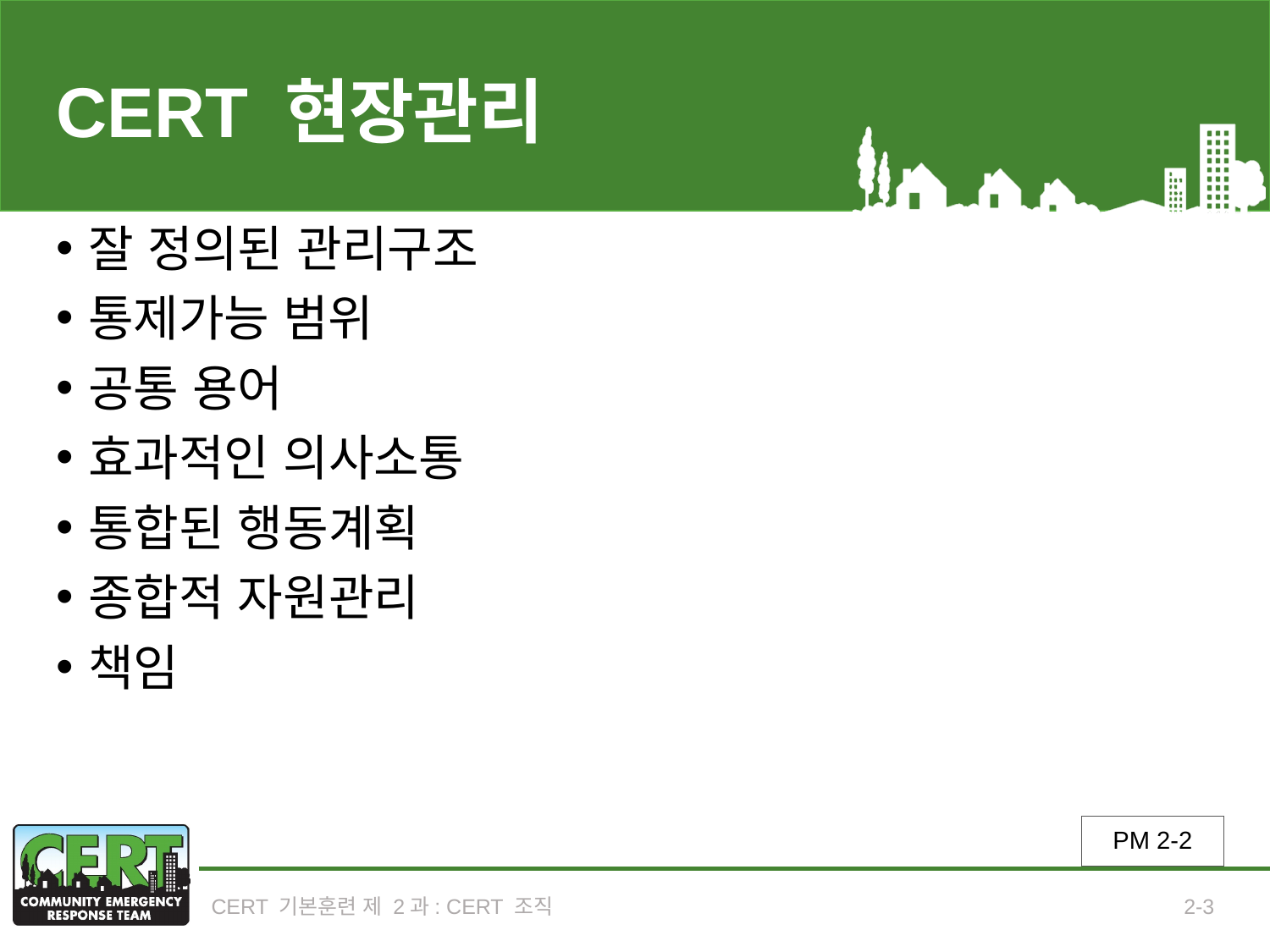

# CERT 현장관리
잘 정의된 관리구조
통제가능 범위
공통 용어
효과적인 의사소통
통합된 행동계획
종합적 자원관리
책임
PM 2-2
CERT 기본훈련 제 2과: CERT 조직
2-3